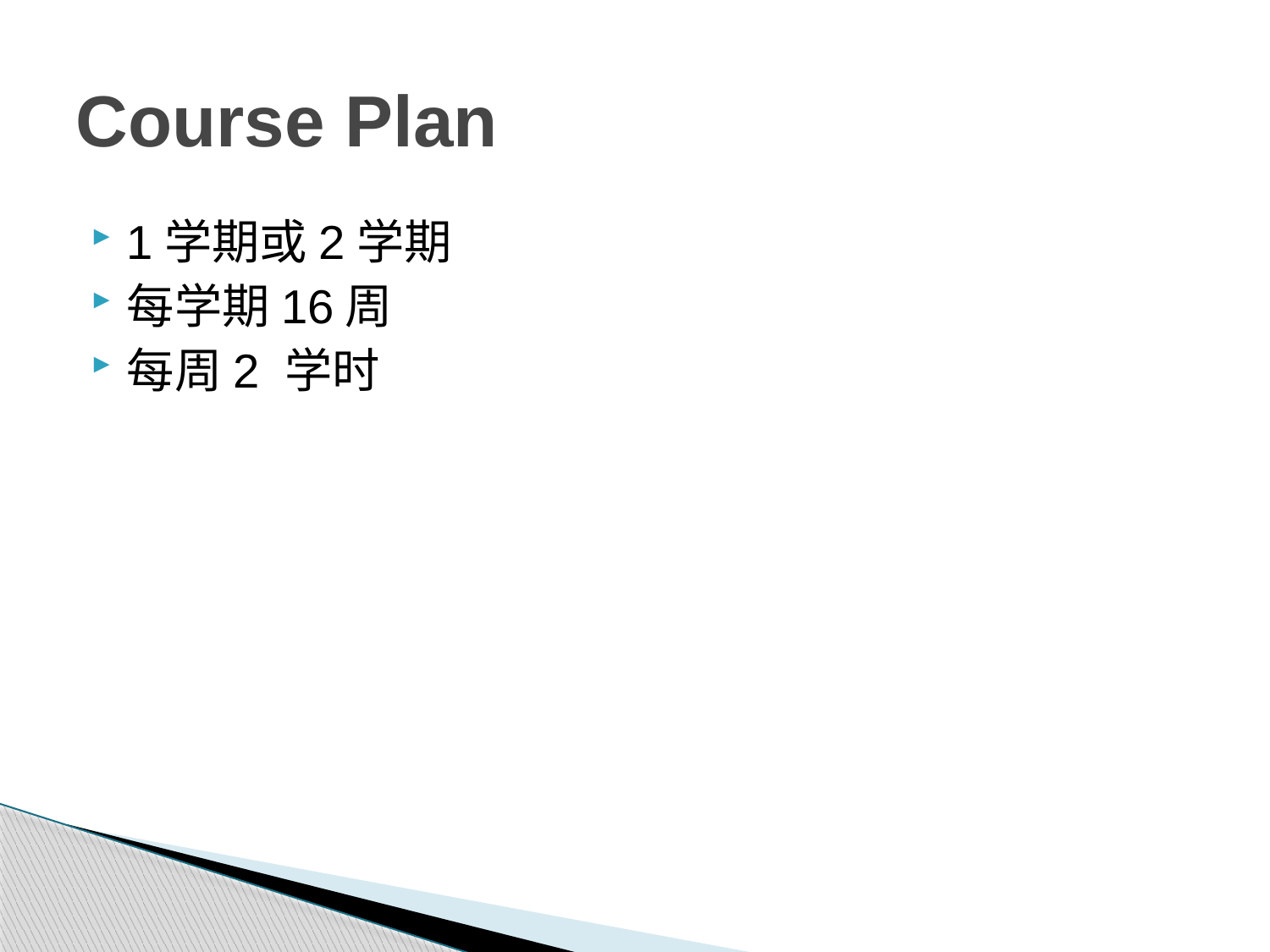

# Course Plan
1学期或2学期
每学期16周
每周2 学时